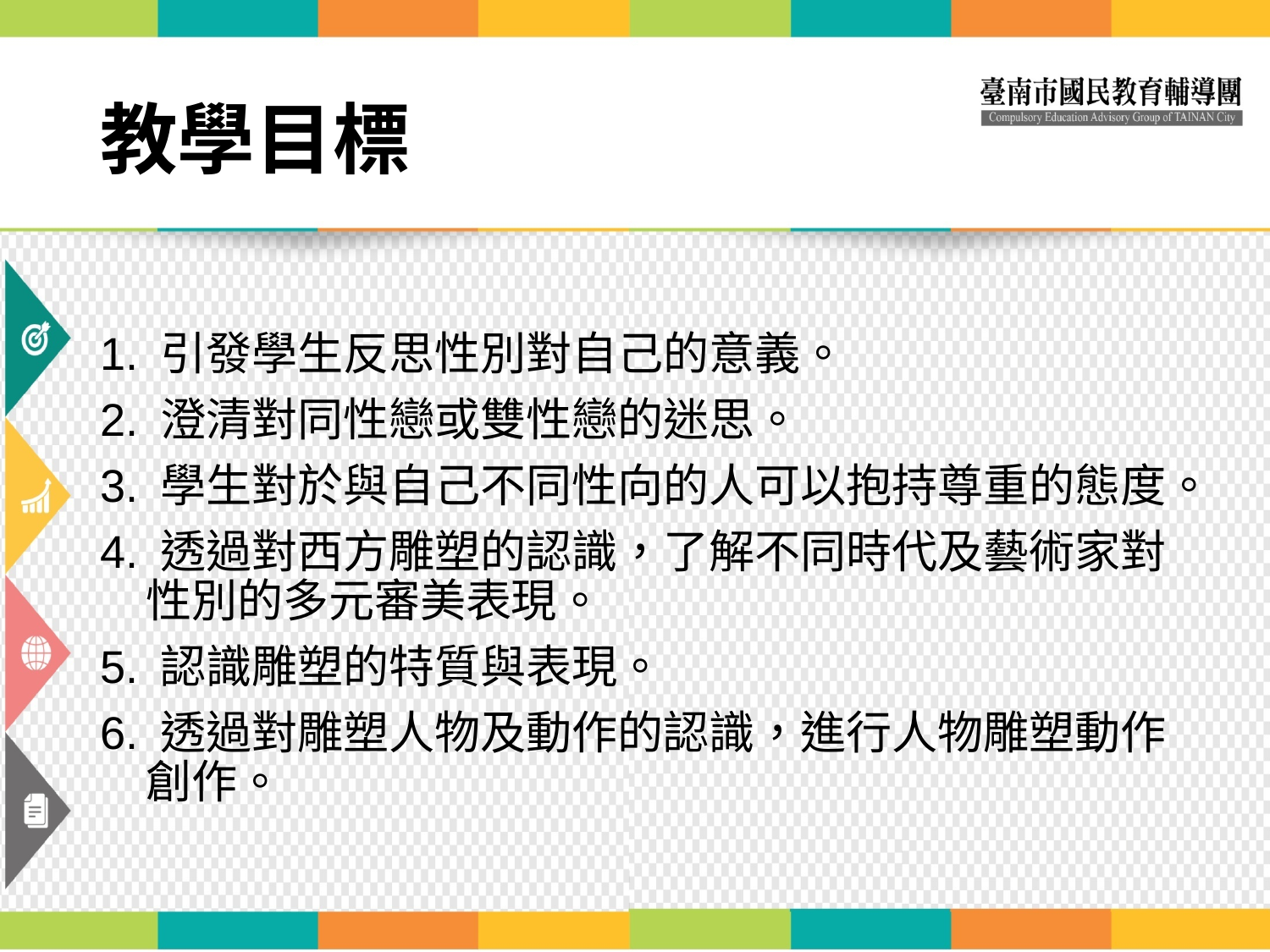

# 教學目標

1. 引發學生反思性別對自己的意義。
2. 澄清對同性戀或雙性戀的迷思。
3. 學生對於與自己不同性向的人可以抱持尊重的態度。
4. 透過對西方雕塑的認識，了解不同時代及藝術家對性別的多元審美表現。
5. 認識雕塑的特質與表現。
6. 透過對雕塑人物及動作的認識，進行人物雕塑動作創作。